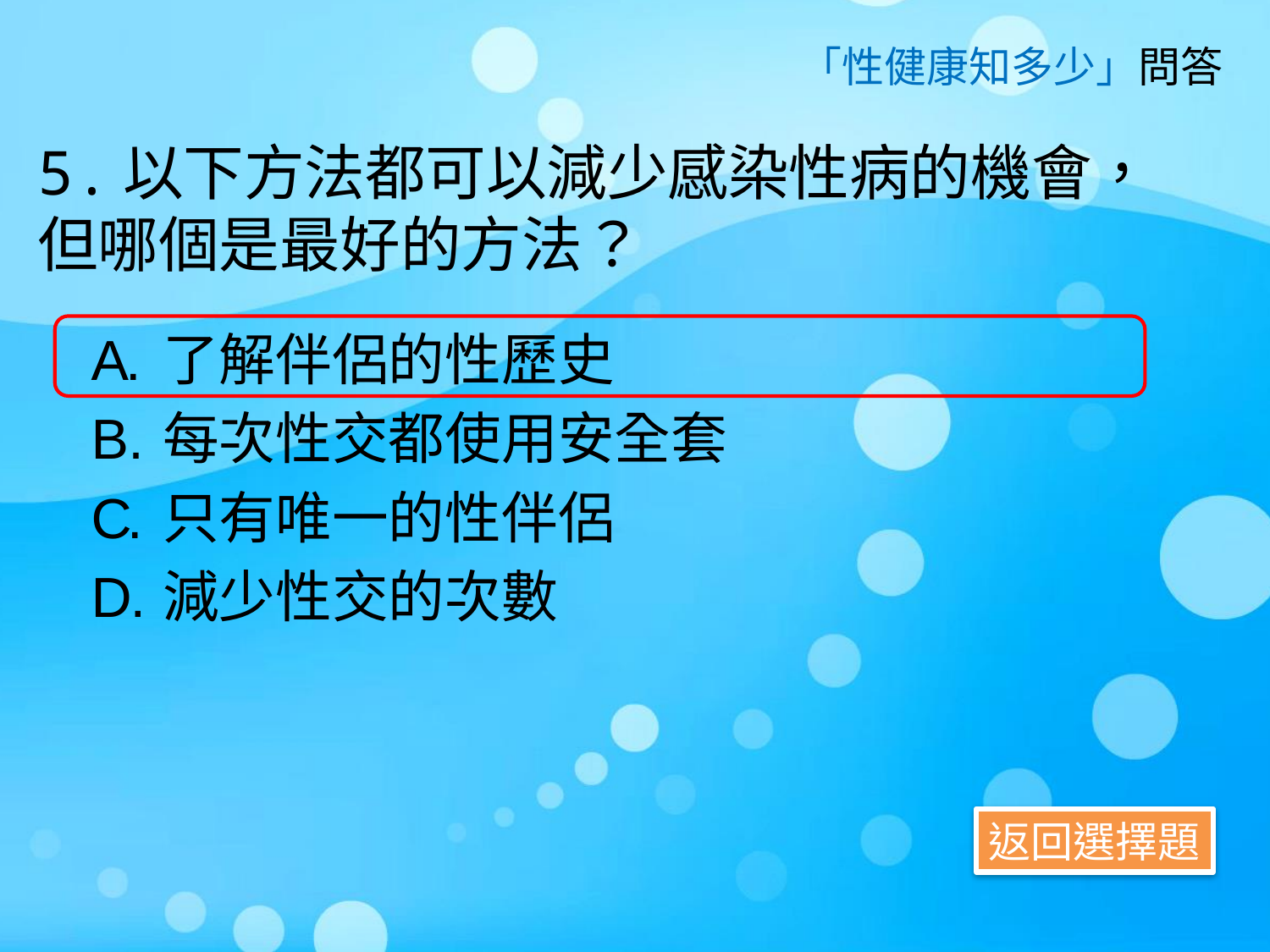

「性健康知多少」問答
# 5.以下方法都可以減少感染性病的機會，但哪個是最好的方法？

了解伴侶的性歷史
每次性交都使用安全套
只有唯一的性伴侶
減少性交的次數
返回選擇題